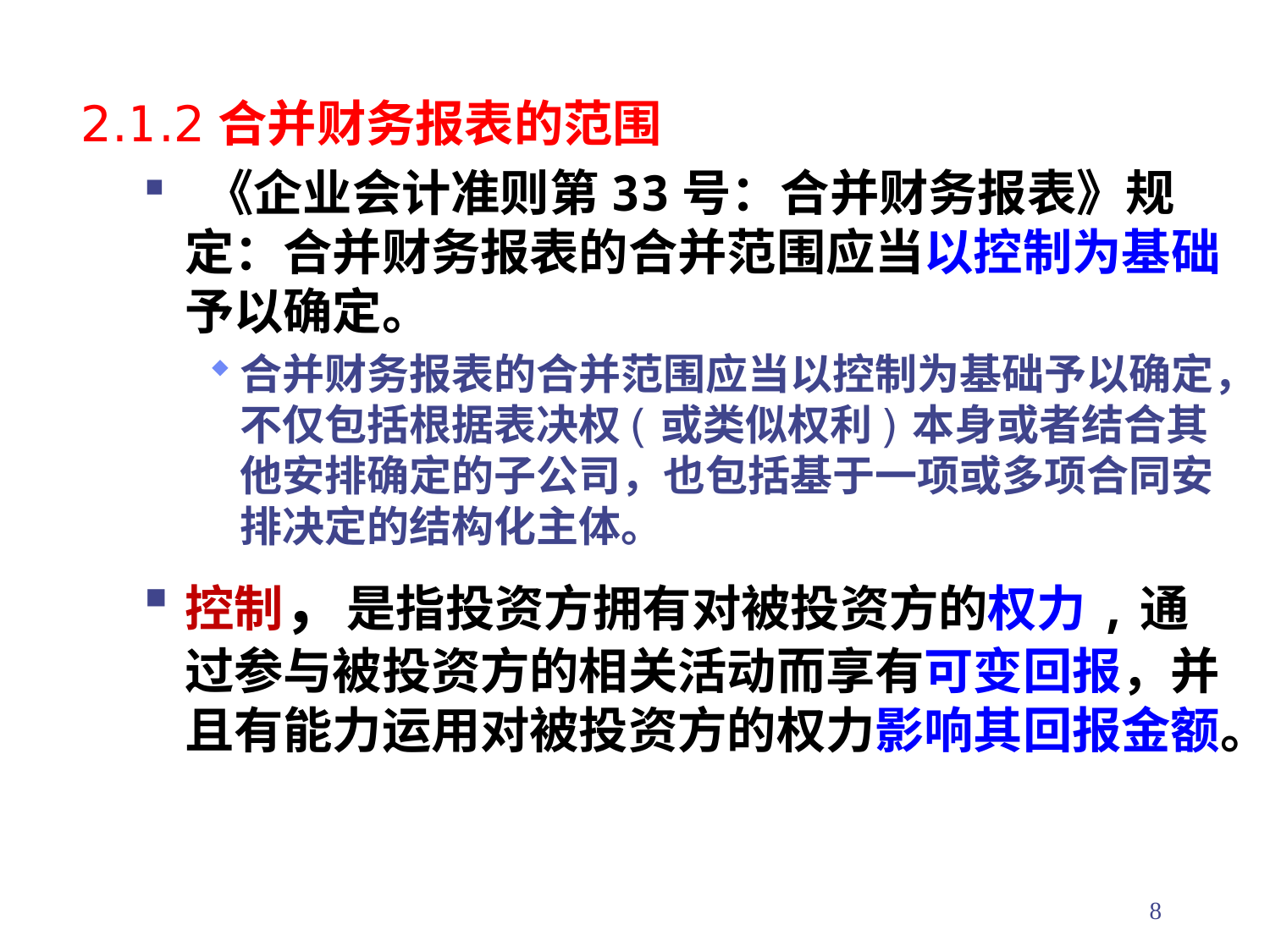

2.1.2合并财务报表的范围
 《企业会计准则第33号：合并财务报表》规定：合并财务报表的合并范围应当以控制为基础予以确定。
合并财务报表的合并范围应当以控制为基础予以确定，不仅包括根据表决权(或类似权利)本身或者结合其他安排确定的子公司，也包括基于一项或多项合同安排决定的结构化主体。
控制，是指投资方拥有对被投资方的权力,通过参与被投资方的相关活动而享有可变回报，并且有能力运用对被投资方的权力影响其回报金额。
8